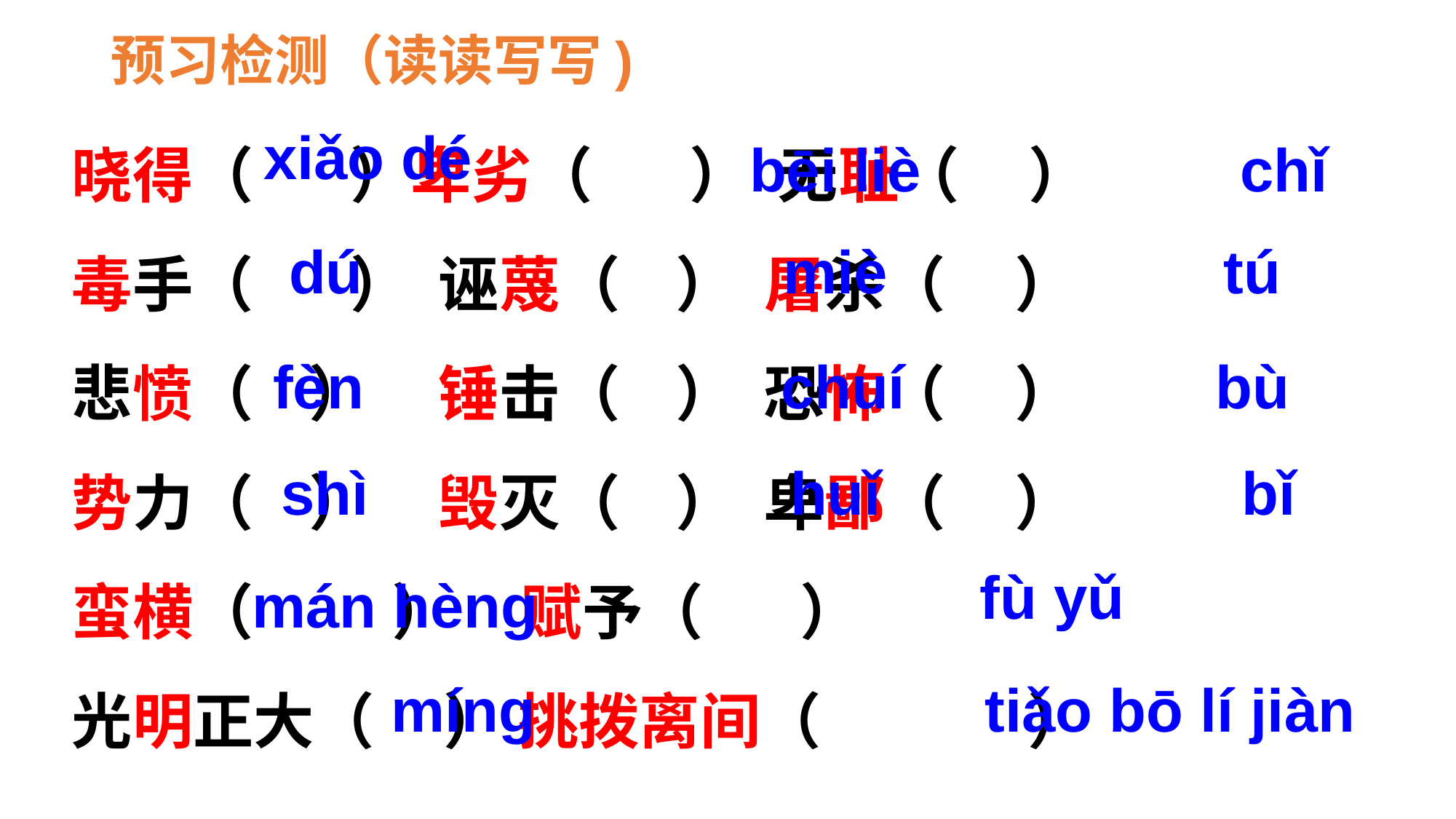

预习检测（读读写写)
晓得（       ）卑劣（       ）  无耻（     ）
毒手（       ）  诬蔑（    ）  屠杀（     ）
悲愤（    ）     锤击（    ）  恐怖（     ）
势力（    ）     毁灭（    ）  卑鄙（     ）
蛮横（          ）     赋予（       ）
光明正大（     ） 挑拨离间（               ）
xiǎo dé
bēi liè
chǐ
dú
miè
tú
fèn
chuí
bù
shì
huǐ
bǐ
fù yǔ
mán hènɡ
míng
tiǎo bō lí jiàn